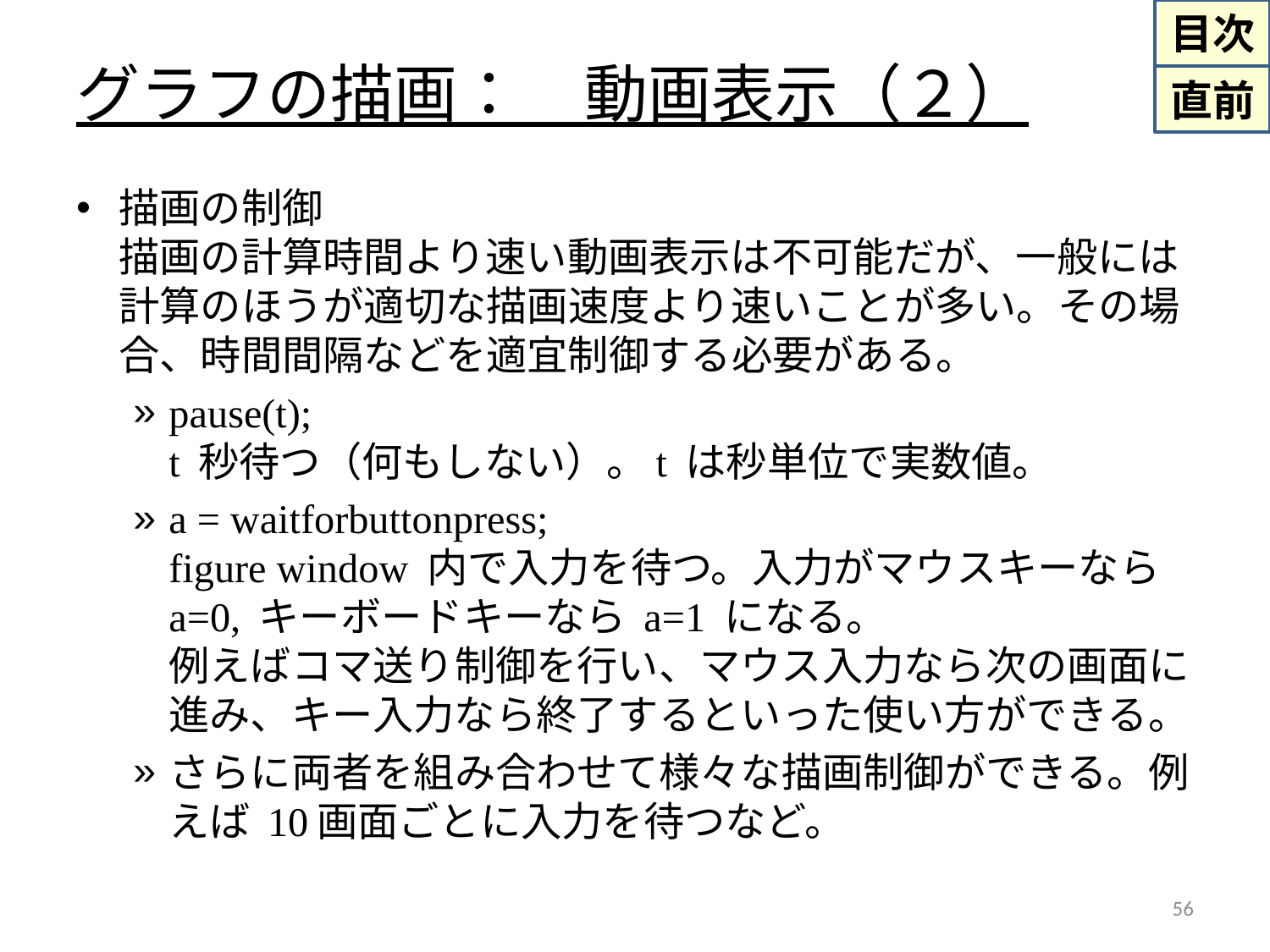

# グラフの描画：　動画表示（２）
描画の制御
描画の計算時間より速い動画表示は不可能だが、一般には計算のほうが適切な描画速度より速いことが多い。その場合、時間間隔などを適宜制御する必要がある。
pause(t);
t 秒待つ（何もしない）。t は秒単位で実数値。
a = waitforbuttonpress;
figure window 内で入力を待つ。入力がマウスキーなら a=0, キーボードキーなら a=1 になる。
例えばコマ送り制御を行い、マウス入力なら次の画面に進み、キー入力なら終了するといった使い方ができる。
さらに両者を組み合わせて様々な描画制御ができる。例えば 10画面ごとに入力を待つなど。
56